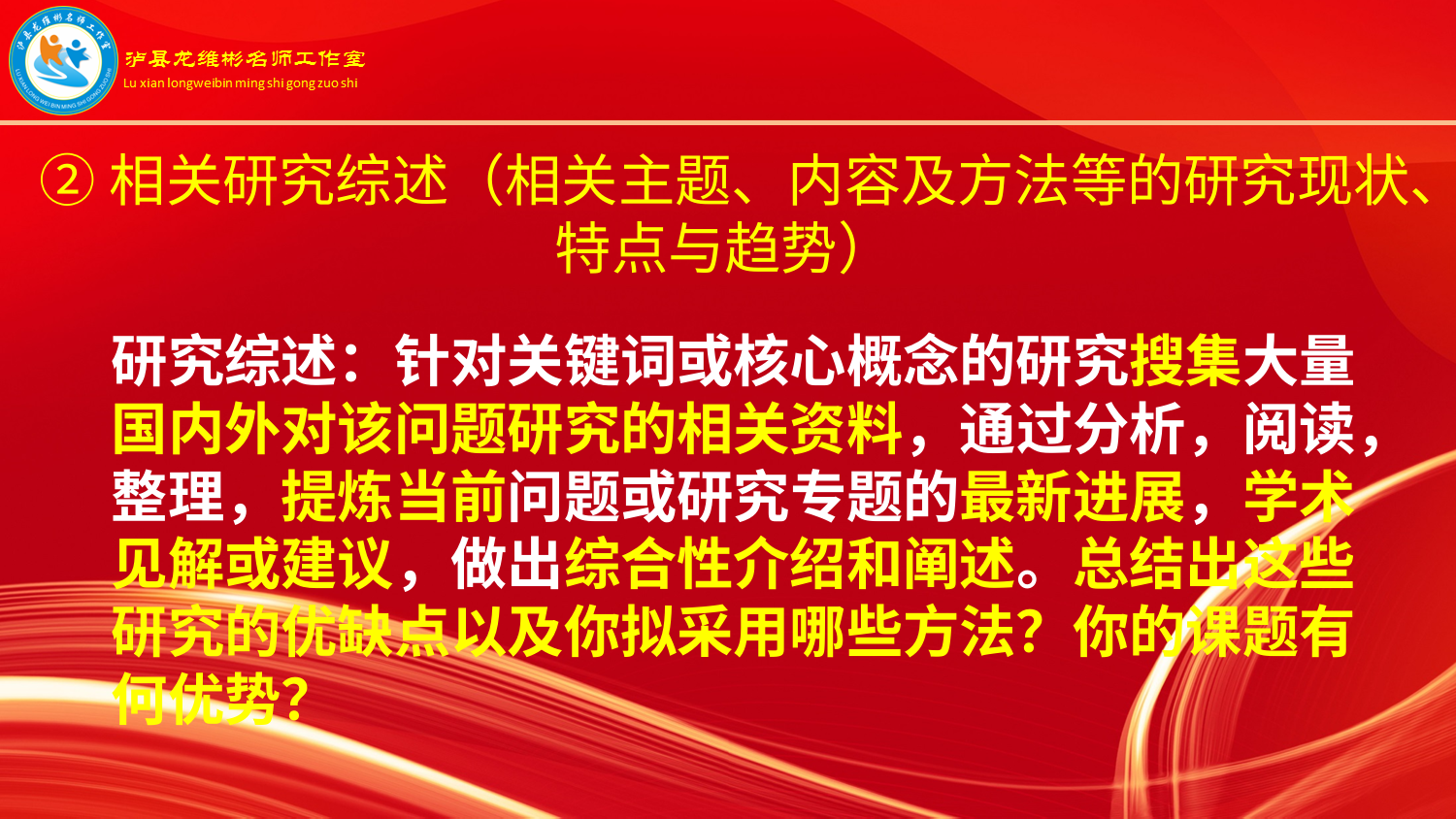

②相关研究综述（相关主题、内容及方法等的研究现状、特点与趋势）
研究综述：针对关键词或核心概念的研究搜集大量国内外对该问题研究的相关资料，通过分析，阅读，整理，提炼当前问题或研究专题的最新进展，学术见解或建议，做出综合性介绍和阐述。总结出这些研究的优缺点以及你拟采用哪些方法？你的课题有何优势？